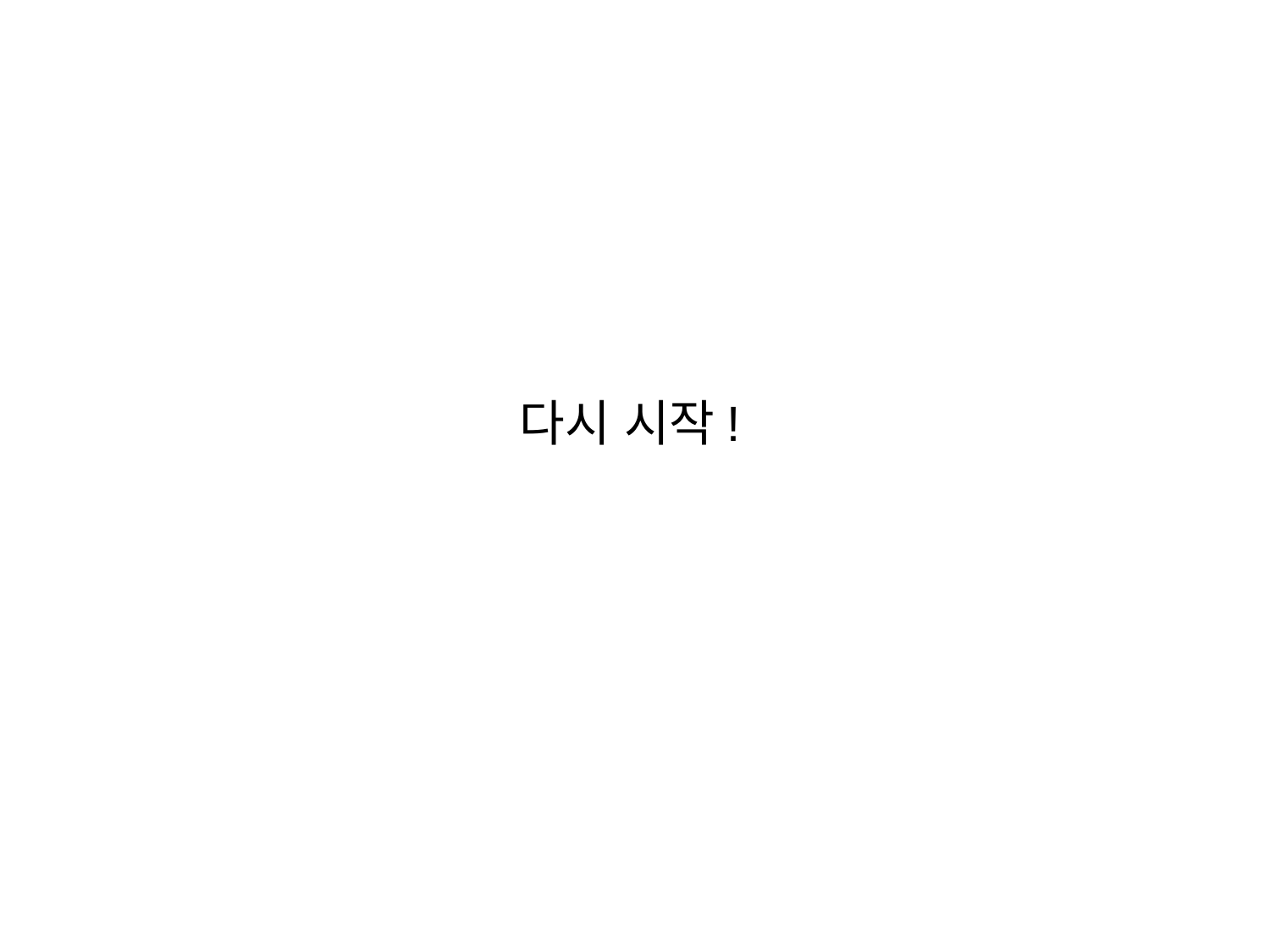

다시 시작!
5
4
3
2
1